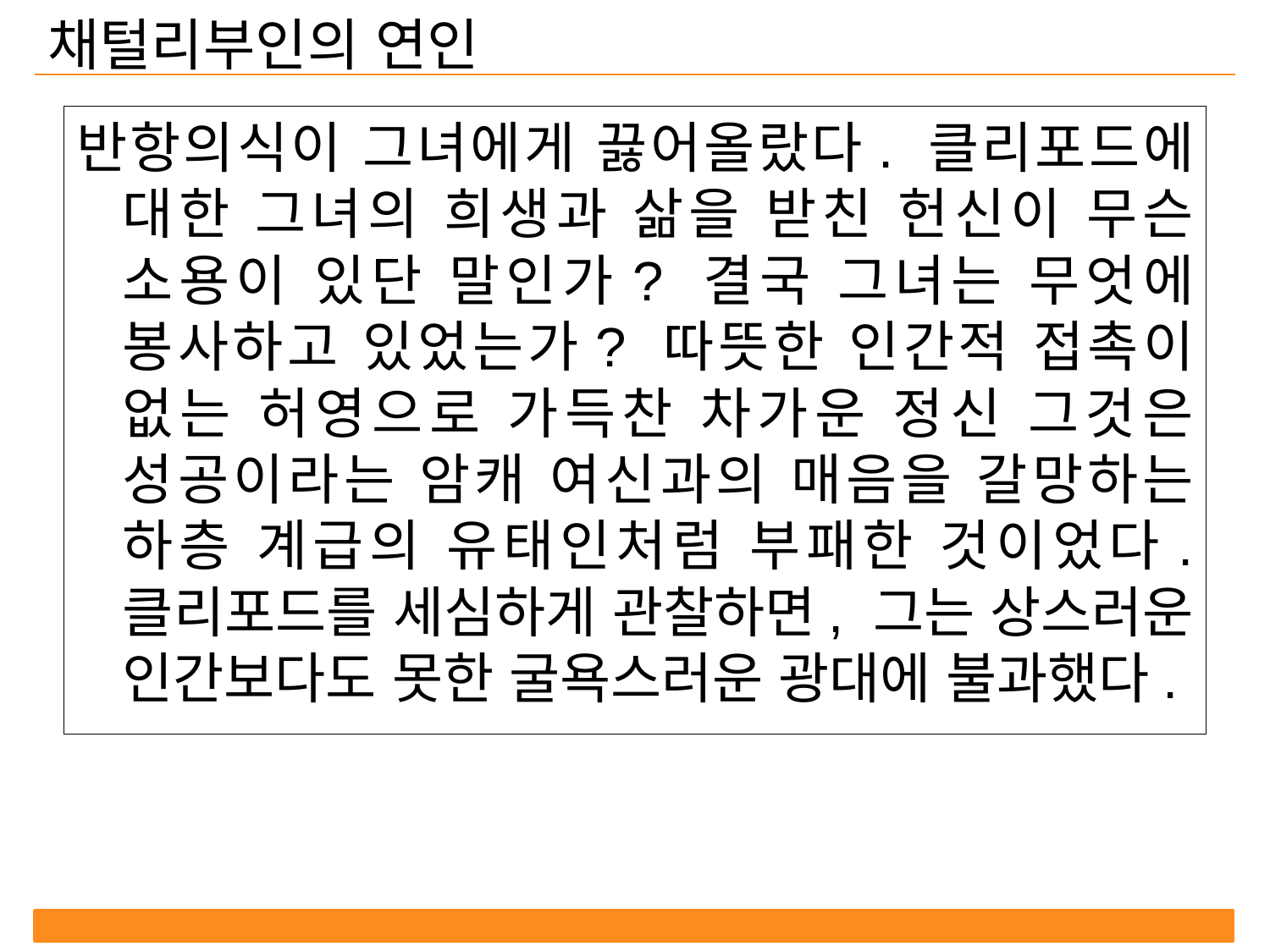

채털리부인의 연인
반항의식이 그녀에게 끓어올랐다. 클리포드에 대한 그녀의 희생과 삶을 받친 헌신이 무슨 소용이 있단 말인가? 결국 그녀는 무엇에 봉사하고 있었는가? 따뜻한 인간적 접촉이 없는 허영으로 가득찬 차가운 정신 그것은 성공이라는 암캐 여신과의 매음을 갈망하는 하층 계급의 유태인처럼 부패한 것이었다. 클리포드를 세심하게 관찰하면, 그는 상스러운 인간보다도 못한 굴욕스러운 광대에 불과했다.